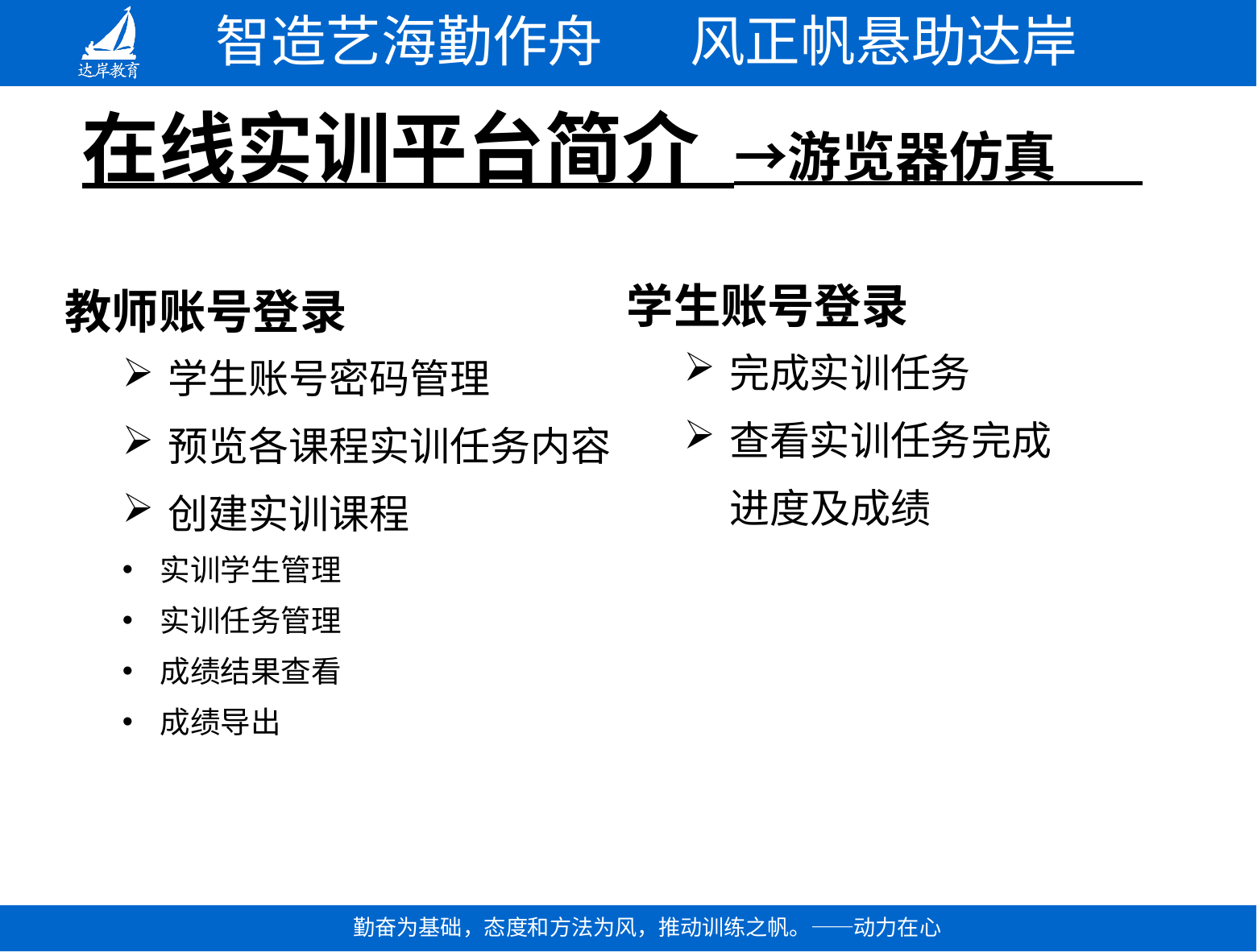

在线实训平台简介  →游览器仿真
学生账号登录
教师账号登录
完成实训任务
查看实训任务完成
    进度及成绩
学生账号密码管理
预览各课程实训任务内容
创建实训课程
实训学生管理
实训任务管理
成绩结果查看
成绩导出